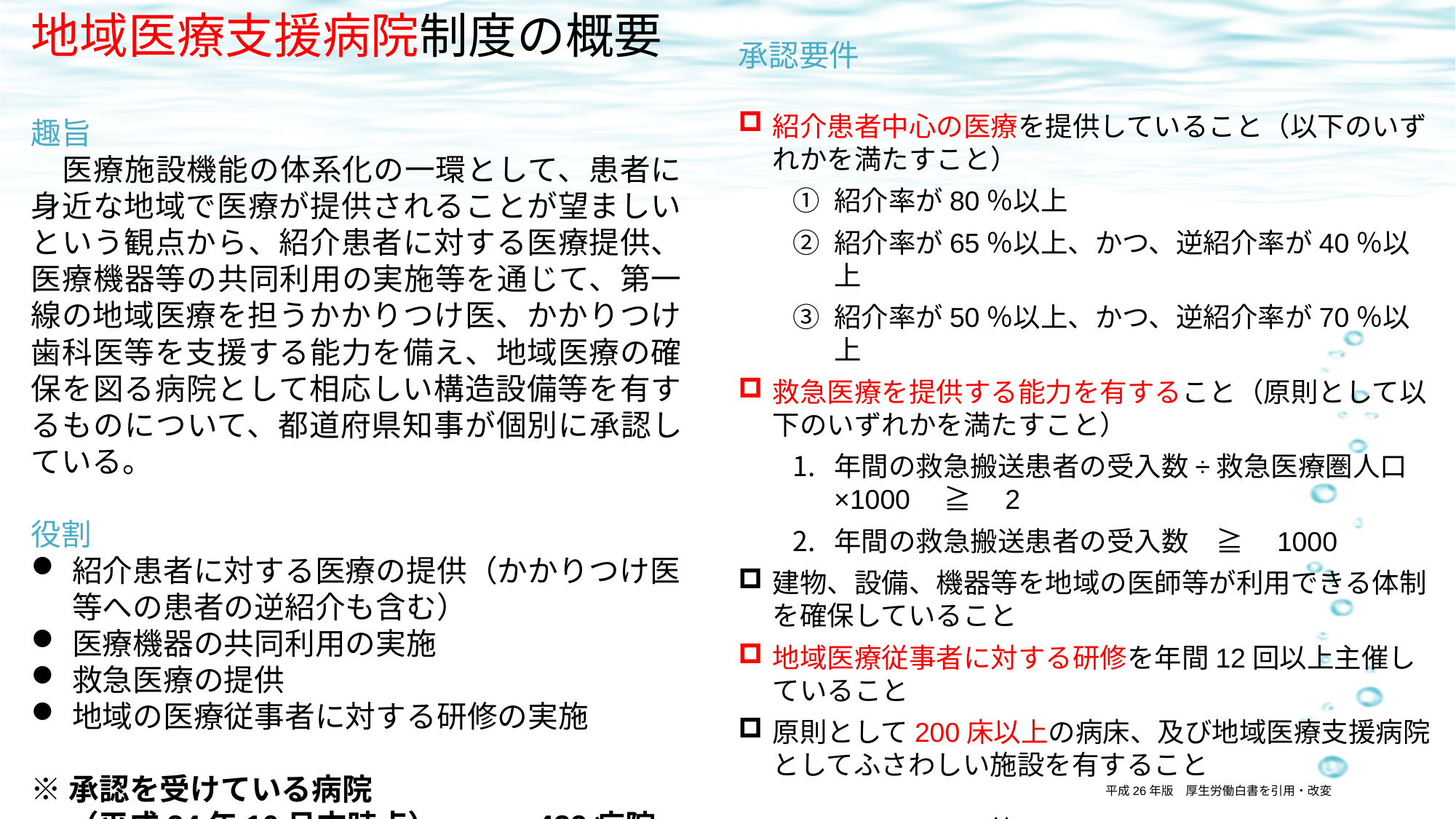

地域医療支援病院制度の概要

趣旨
　医療施設機能の体系化の一環として、患者に身近な地域で医療が提供されることが望ましいという観点から、紹介患者に対する医療提供、医療機器等の共同利用の実施等を通じて、第一線の地域医療を担うかかりつけ医、かかりつけ歯科医等を支援する能力を備え、地域医療の確保を図る病院として相応しい構造設備等を有するものについて、都道府県知事が個別に承認している。

役割
紹介患者に対する医療の提供（かかりつけ医等への患者の逆紹介も含む）
医療機器の共同利用の実施
救急医療の提供
地域の医療従事者に対する研修の実施

※承認を受けている病院
　 （平成24年10月末時点）　…　439病院

承認要件

紹介患者中心の医療を提供していること（以下のいずれかを満たすこと）
紹介率が80％以上
紹介率が65％以上、かつ、逆紹介率が40％以上
紹介率が50％以上、かつ、逆紹介率が70％以上
救急医療を提供する能力を有すること（原則として以下のいずれかを満たすこと）
年間の救急搬送患者の受入数÷救急医療圏人口×1000　≧　2
年間の救急搬送患者の受入数　≧　1000
建物、設備、機器等を地域の医師等が利用できる体制を確保していること
地域医療従事者に対する研修を年間12回以上主催していること
原則として200床以上の病床、及び地域医療支援病院としてふさわしい施設を有すること　　　　　　　　　　　　　　　　						等
平成26年版　厚生労働白書を引用・改変